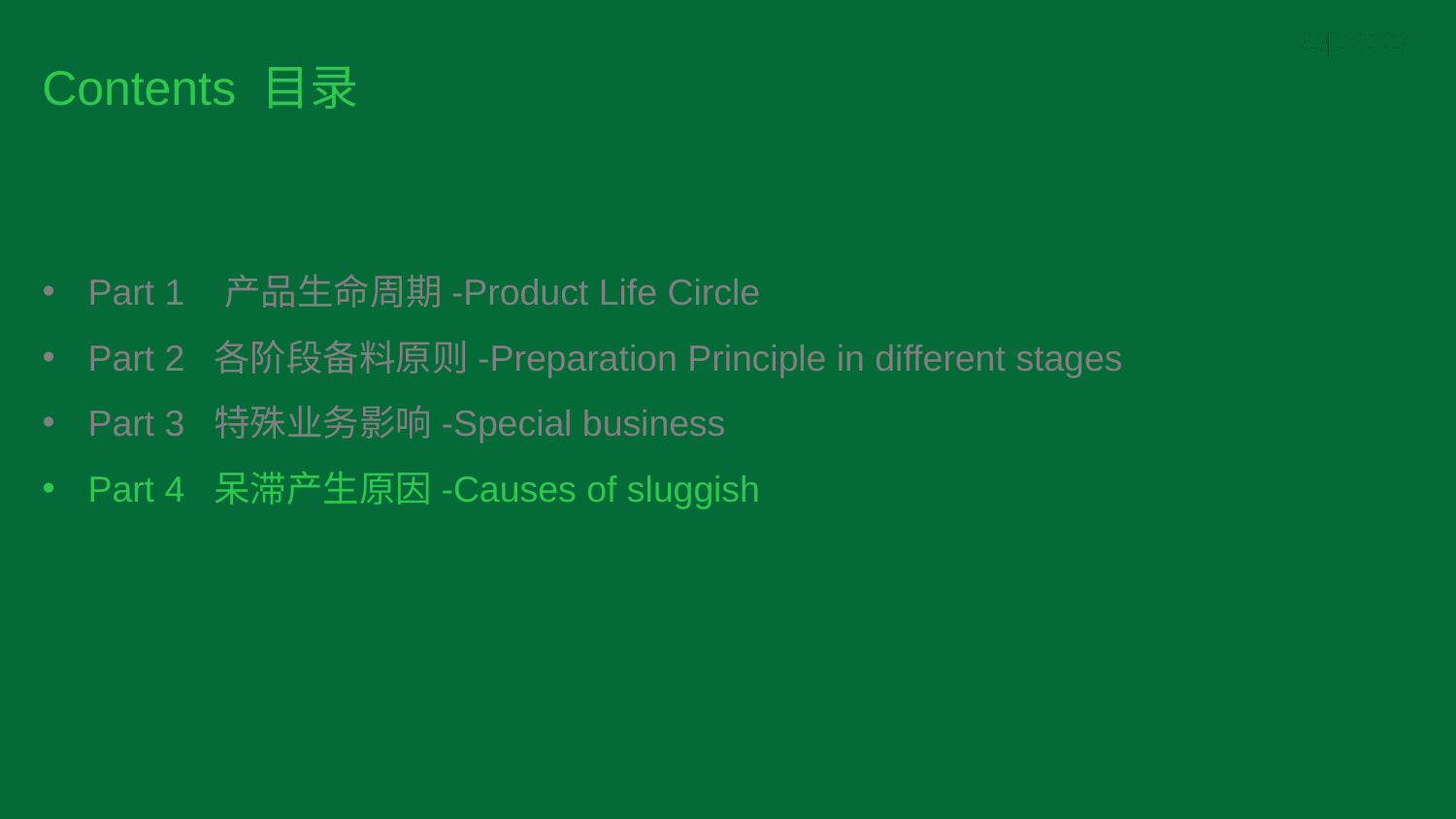

Contents 目录
Part 1   产品生命周期-Product Life Circle
Part 2  各阶段备料原则-Preparation Principle in different stages
Part 3  特殊业务影响-Special business
Part 4  呆滞产生原因-Causes of sluggish